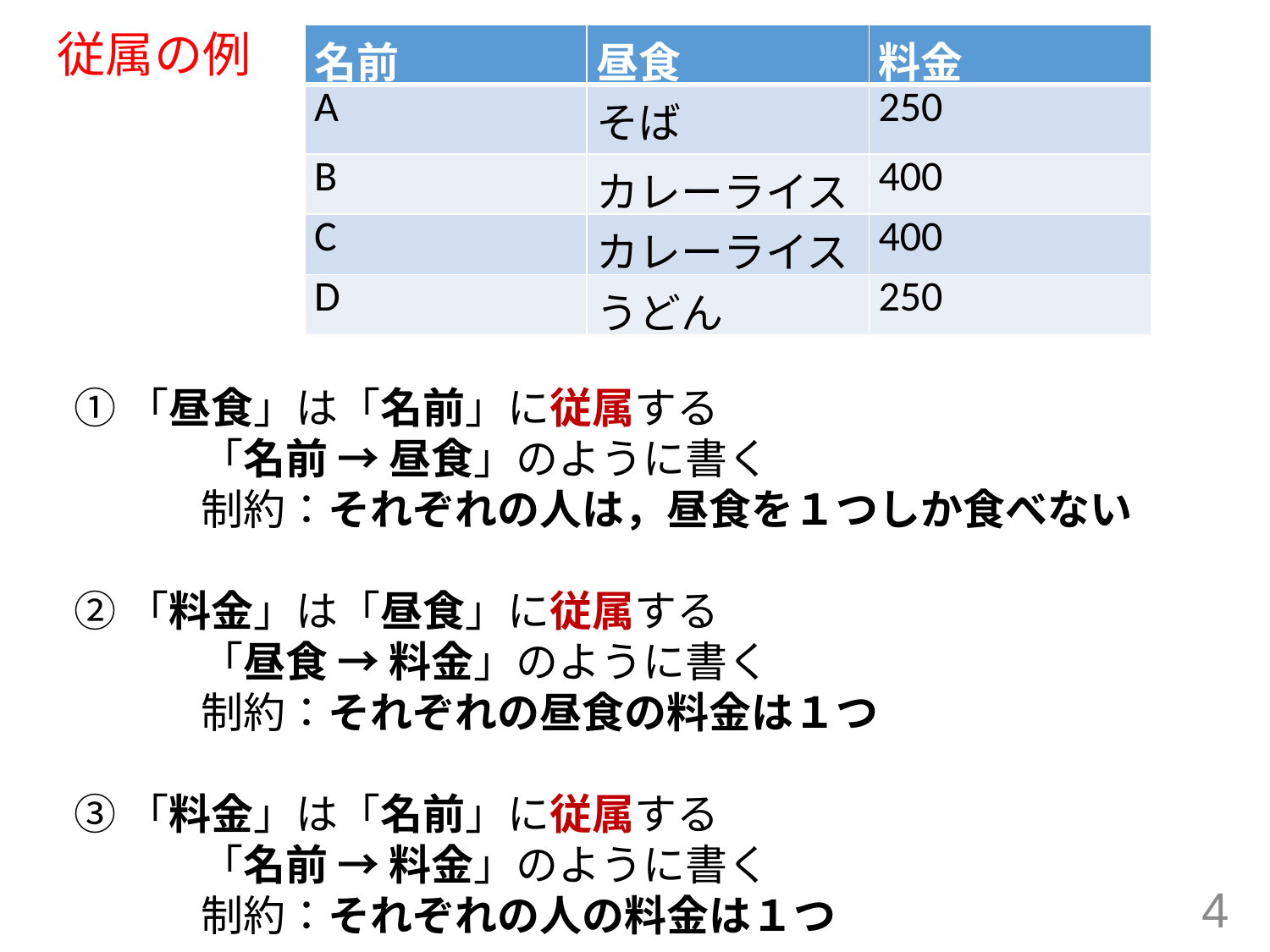

# 従属の例
| 名前 | 昼食 | 料金 |
| --- | --- | --- |
| A | そば | 250 |
| B | カレーライス | 400 |
| C | カレーライス | 400 |
| D | うどん | 250 |
①「昼食」は「名前」に従属する
　　　「名前 → 昼食」のように書く
　　　制約：それぞれの人は，昼食を１つしか食べない

②「料金」は「昼食」に従属する
　　　「昼食 → 料金」のように書く
　　　制約：それぞれの昼食の料金は１つ

③「料金」は「名前」に従属する
　　　「名前 → 料金」のように書く
　　　制約：それぞれの人の料金は１つ
4